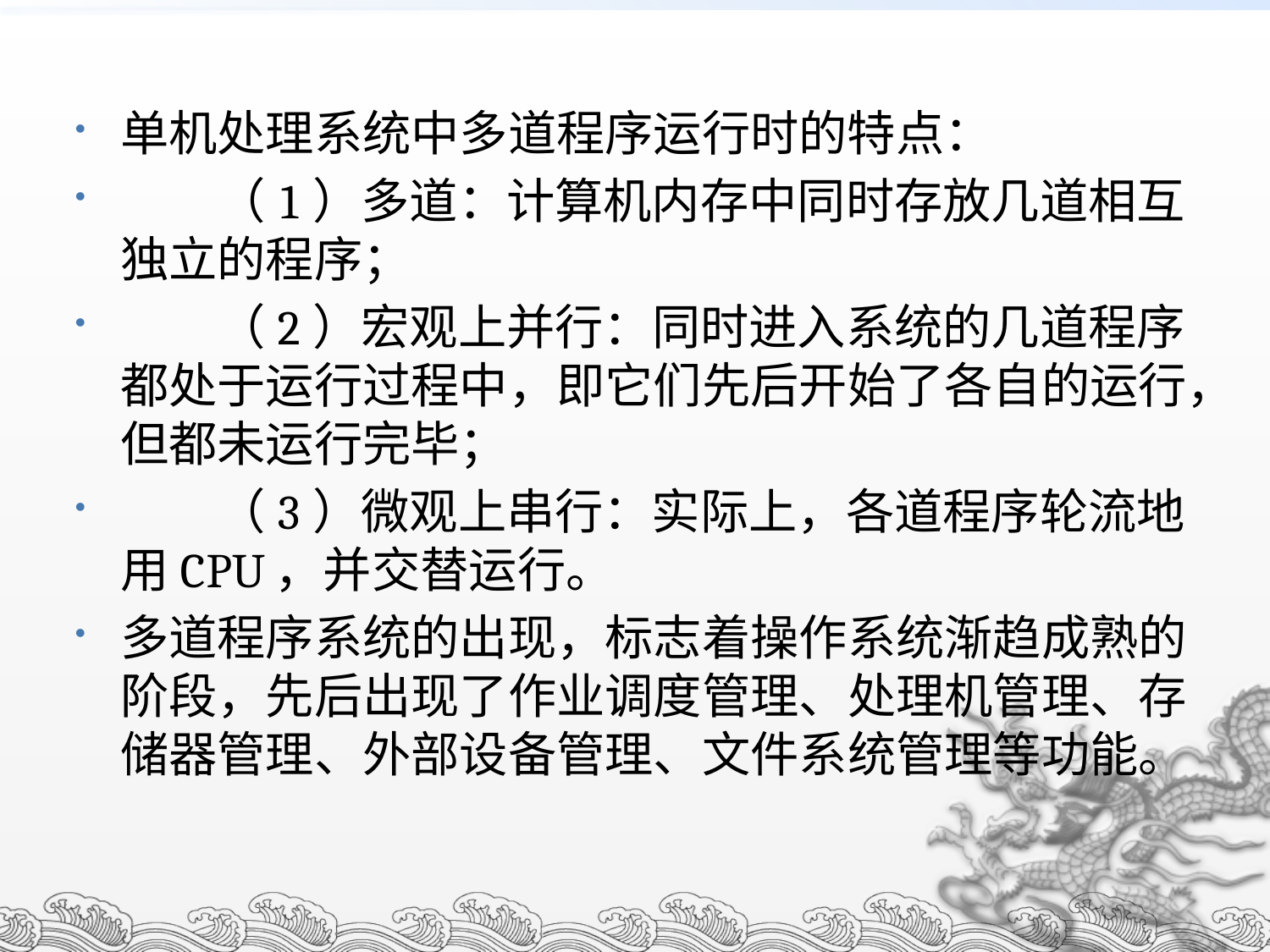

单机处理系统中多道程序运行时的特点：
　　（1）多道：计算机内存中同时存放几道相互独立的程序；
　　（2）宏观上并行：同时进入系统的几道程序都处于运行过程中，即它们先后开始了各自的运行，但都未运行完毕；
　　（3）微观上串行：实际上，各道程序轮流地用CPU，并交替运行。
多道程序系统的出现，标志着操作系统渐趋成熟的阶段，先后出现了作业调度管理、处理机管理、存储器管理、外部设备管理、文件系统管理等功能。